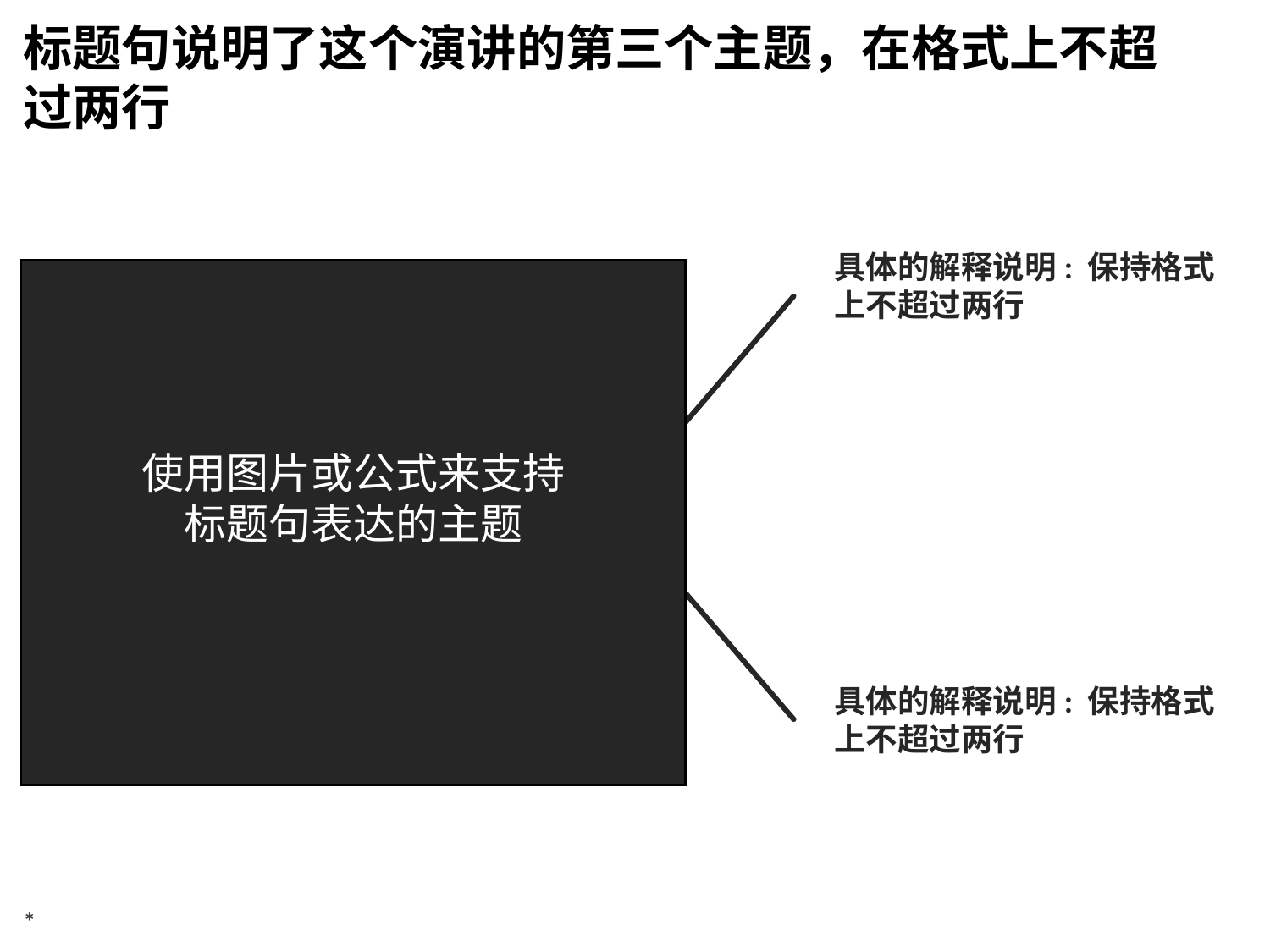

标题句说明了这个演讲的第三个主题，在格式上不超过两行
具体的解释说明: 保持格式上不超过两行

使用图片或公式来支持
标题句表达的主题

具体的解释说明: 保持格式上不超过两行

*